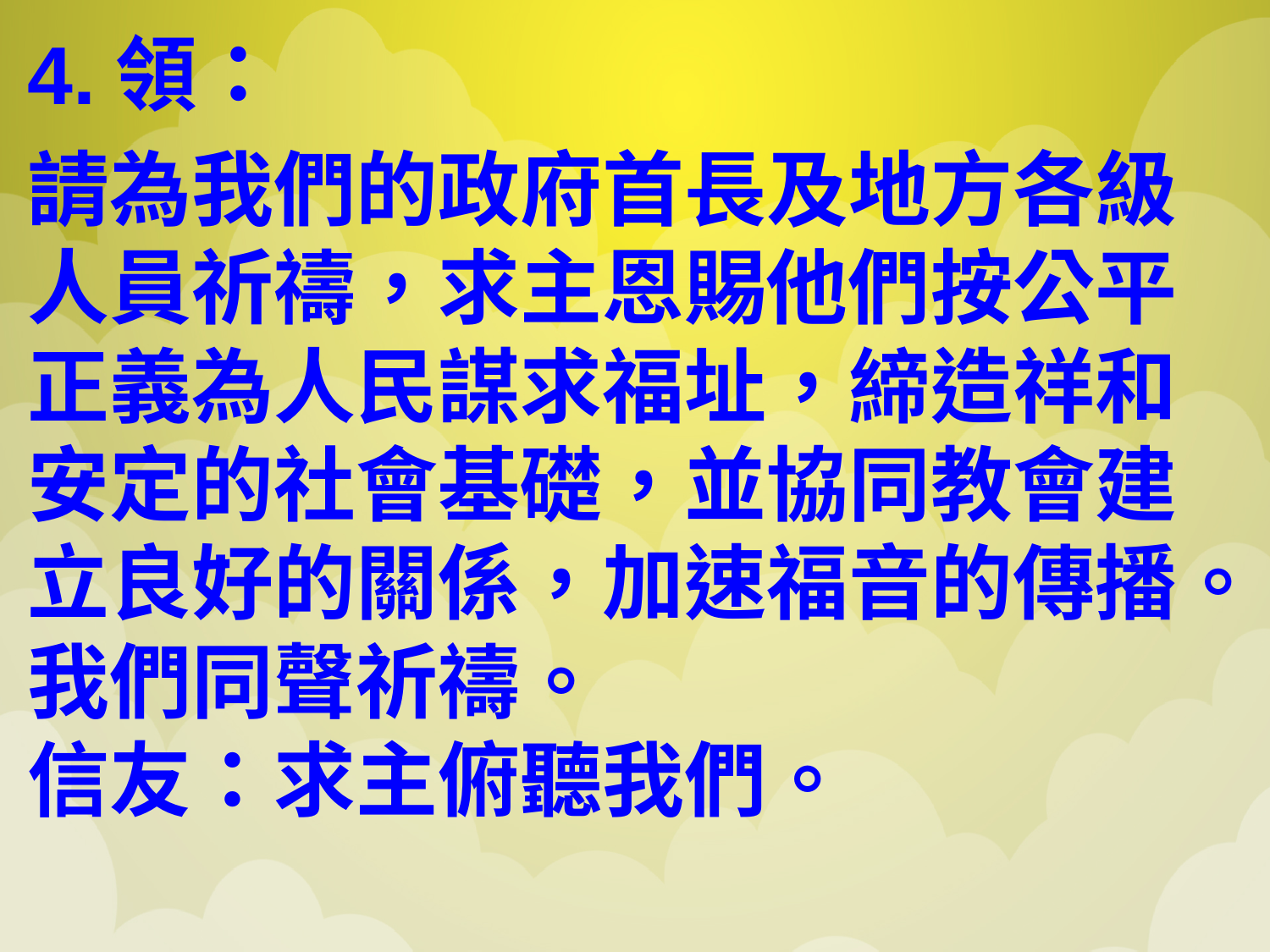

4.領：
請為我們的政府首長及地方各級人員祈禱，求主恩賜他們按公平正義為人民謀求福址，締造祥和安定的社會基礎，並協同教會建立良好的關係，加速福音的傳播。我們同聲祈禱。
信友：求主俯聽我們。